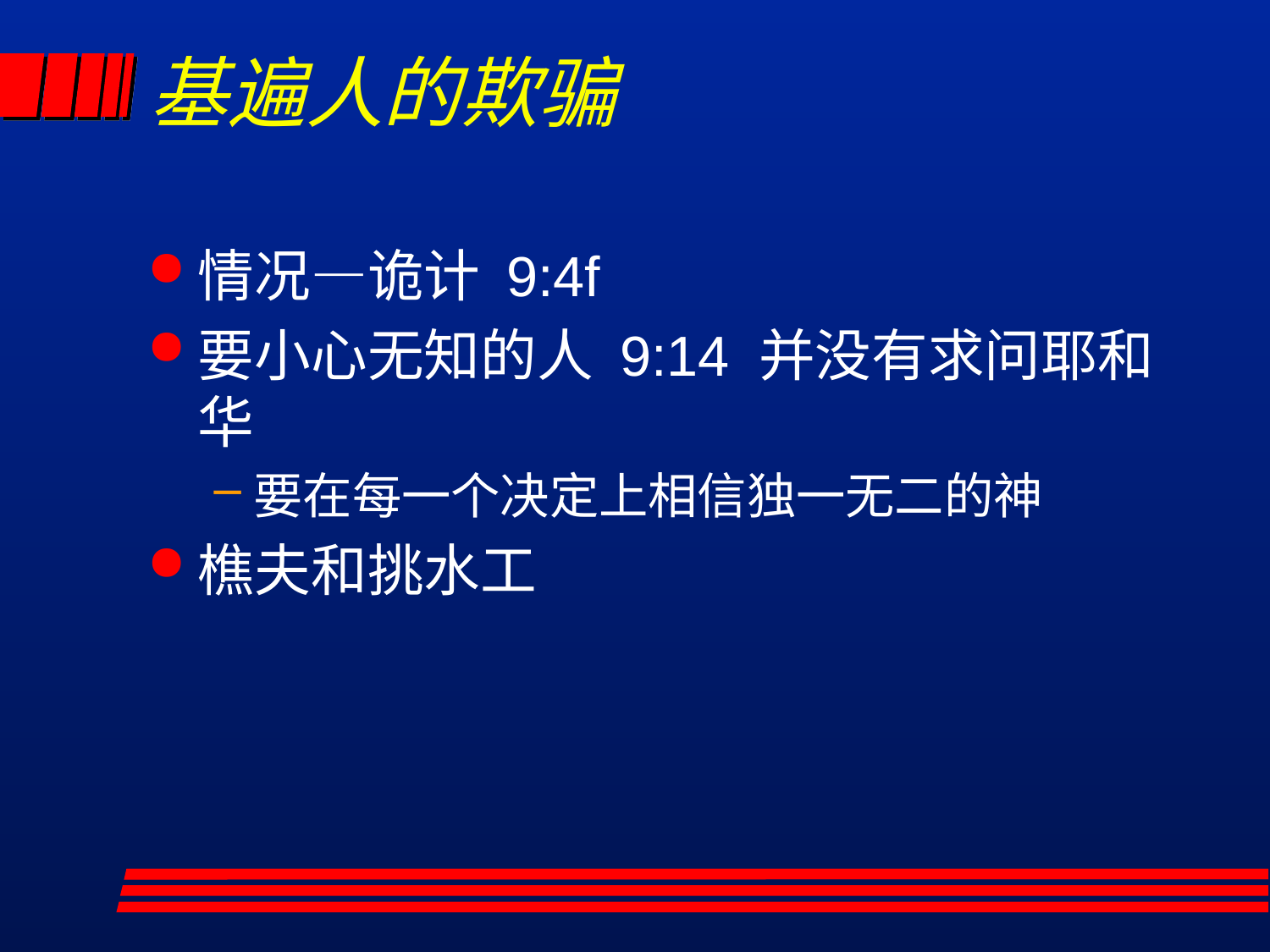

# 基遍人的欺骗
情况—诡计 9:4f
要小心无知的人 9:14 并没有求问耶和华
要在每一个决定上相信独一无二的神
樵夫和挑水工